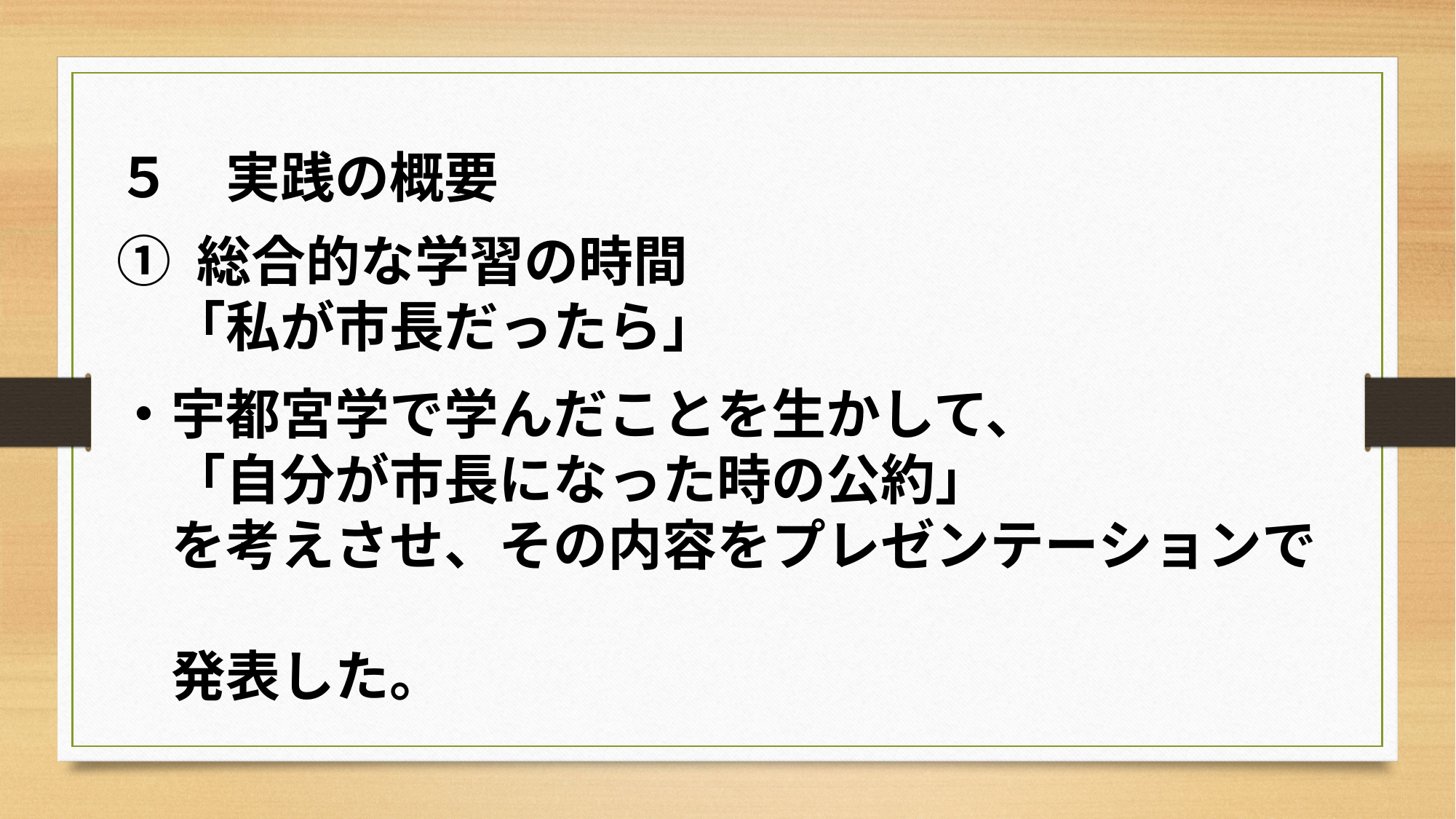

５　実践の概要

① 総合的な学習の時間
　「私が市長だったら」

・宇都宮学で学んだことを生かして、
　「自分が市長になった時の公約」
　を考えさせ、その内容をプレゼンテーションで
　発表した。